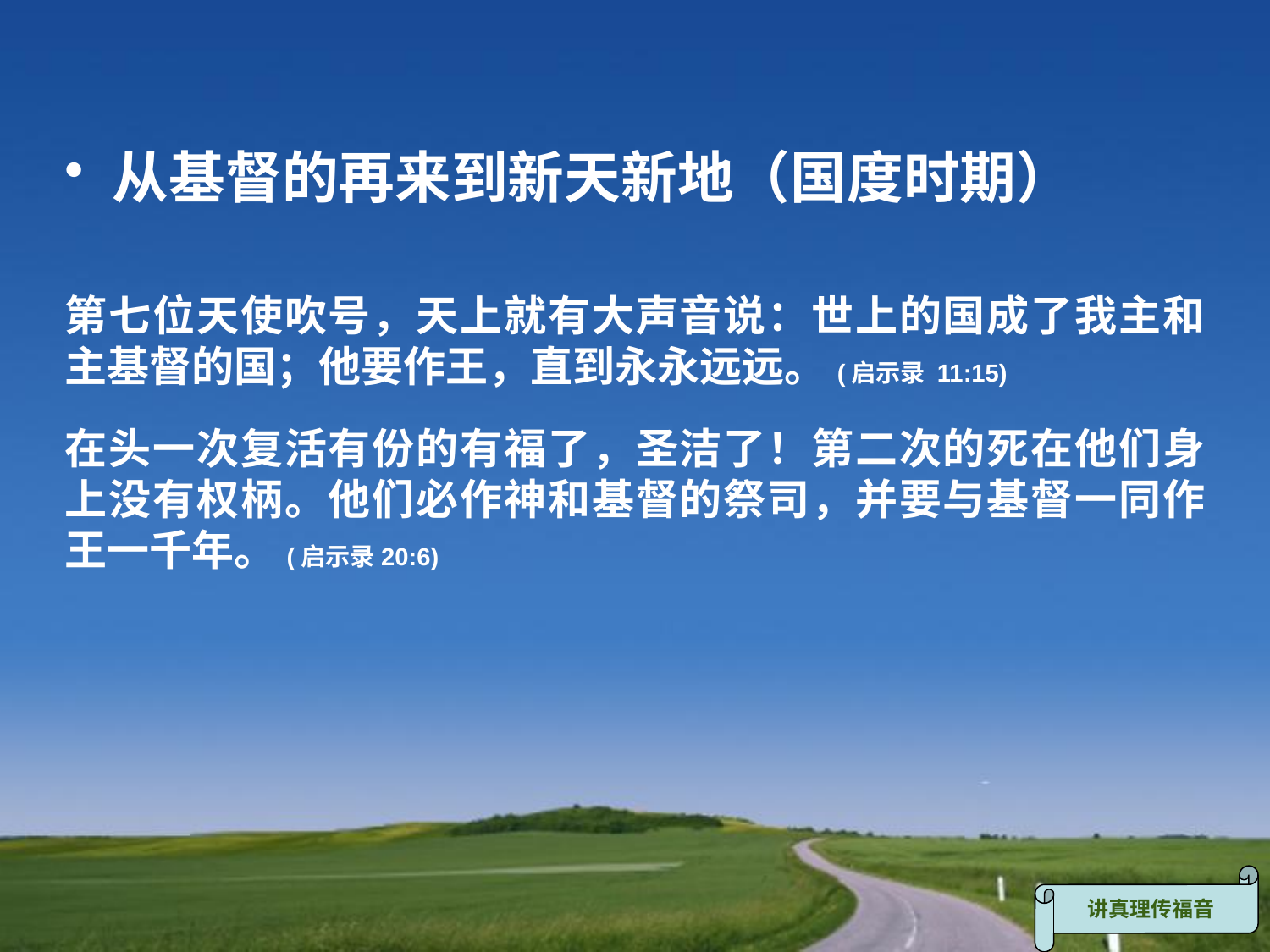

# 从基督的再来到新天新地（国度时期）

第七位天使吹号，天上就有大声音说：世上的国成了我主和主基督的国；他要作王，直到永永远远。(启示录 11:15)
在头一次复活有份的有福了，圣洁了！第二次的死在他们身上没有权柄。他们必作神和基督的祭司，并要与基督一同作王一千年。(启示录20:6)
讲真理传福音